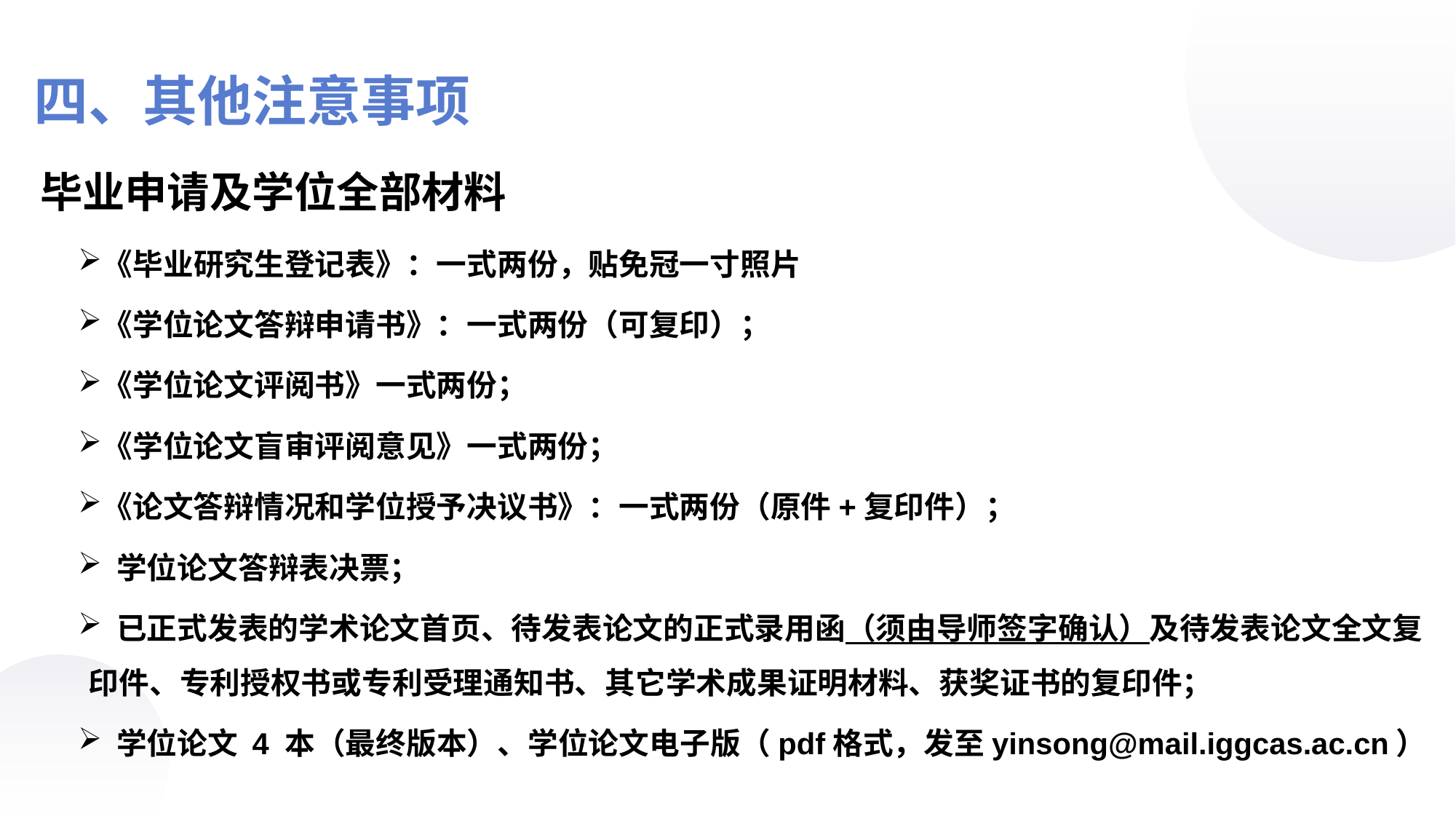

四、其他注意事项
毕业申请及学位全部材料
《毕业研究生登记表》：一式两份，贴免冠一寸照片
《学位论文答辩申请书》：一式两份（可复印）；
《学位论文评阅书》一式两份；
《学位论文盲审评阅意见》一式两份；
《论文答辩情况和学位授予决议书》：一式两份（原件+复印件）；
 学位论文答辩表决票；
 已正式发表的学术论文首页、待发表论文的正式录用函（须由导师签字确认）及待发表论文全文复印件、专利授权书或专利受理通知书、其它学术成果证明材料、获奖证书的复印件；
 学位论文 4 本（最终版本）、学位论文电子版（pdf格式，发至yinsong@mail.iggcas.ac.cn）